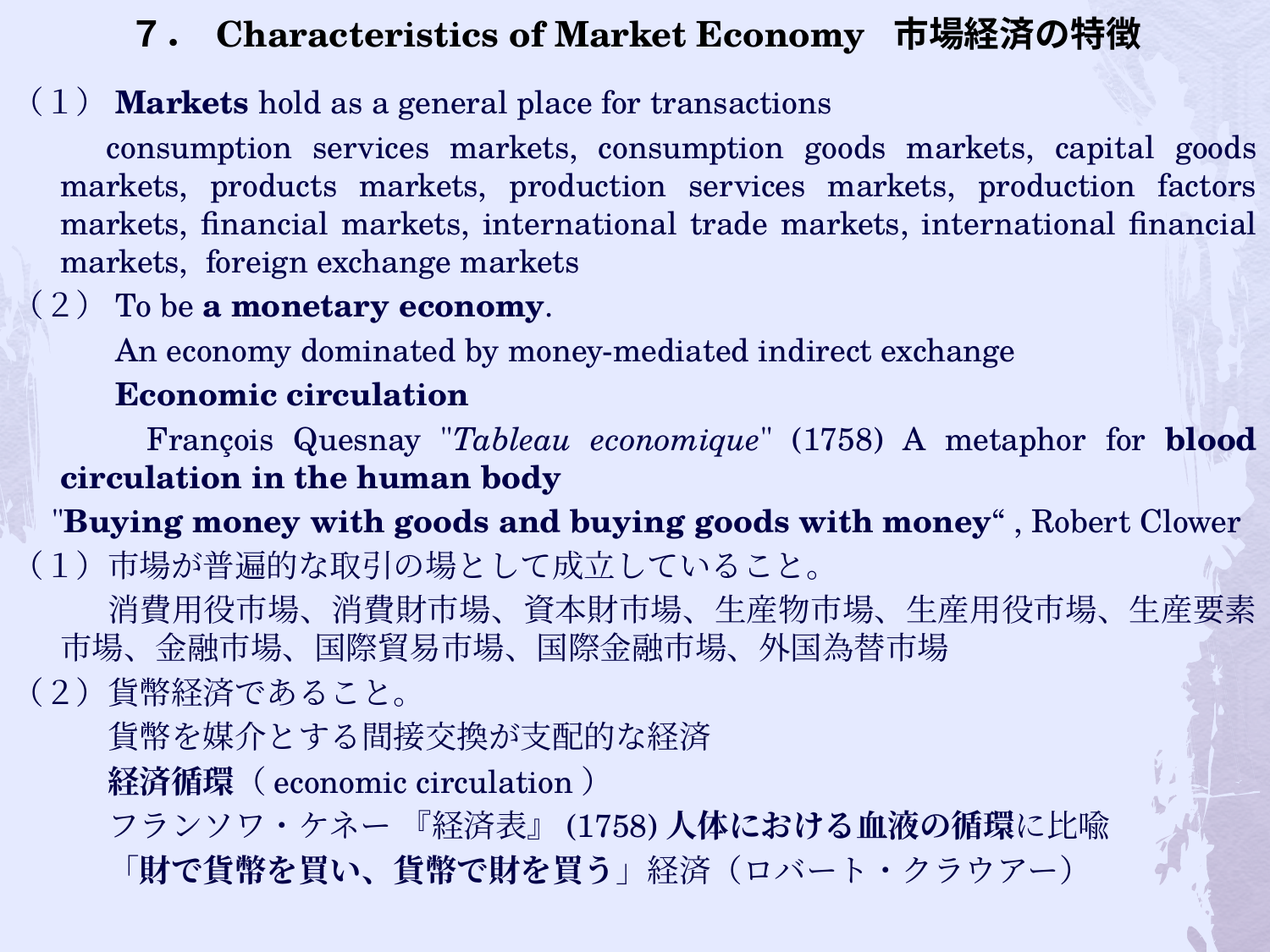

# ７． Characteristics of Market Economy  市場経済の特徴
（１）Markets hold as a general place for transactions
　　consumption services markets, consumption goods markets, capital goods markets, products markets, production services markets, production factors markets, financial markets, international trade markets, international financial markets,  foreign exchange markets
（２）To be a monetary economy.
　　　An economy dominated by money-mediated indirect exchange
　　　Economic circulation
　　　François Quesnay "Tableau economique" (1758) A metaphor for blood circulation in the human body
　"Buying money with goods and buying goods with money“ , Robert Clower
（１）市場が普遍的な取引の場として成立していること。
　　　消費用役市場、消費財市場、資本財市場、生産物市場、生産用役市場、生産要素市場、金融市場、国際貿易市場、国際金融市場、外国為替市場
（２）貨幣経済であること。
　　　貨幣を媒介とする間接交換が支配的な経済
　　　経済循環（economic circulation）
　　　フランソワ・ケネー 『経済表』(1758)人体における血液の循環に比喩
　　　「財で貨幣を買い、貨幣で財を買う」経済（ロバート・クラウアー）